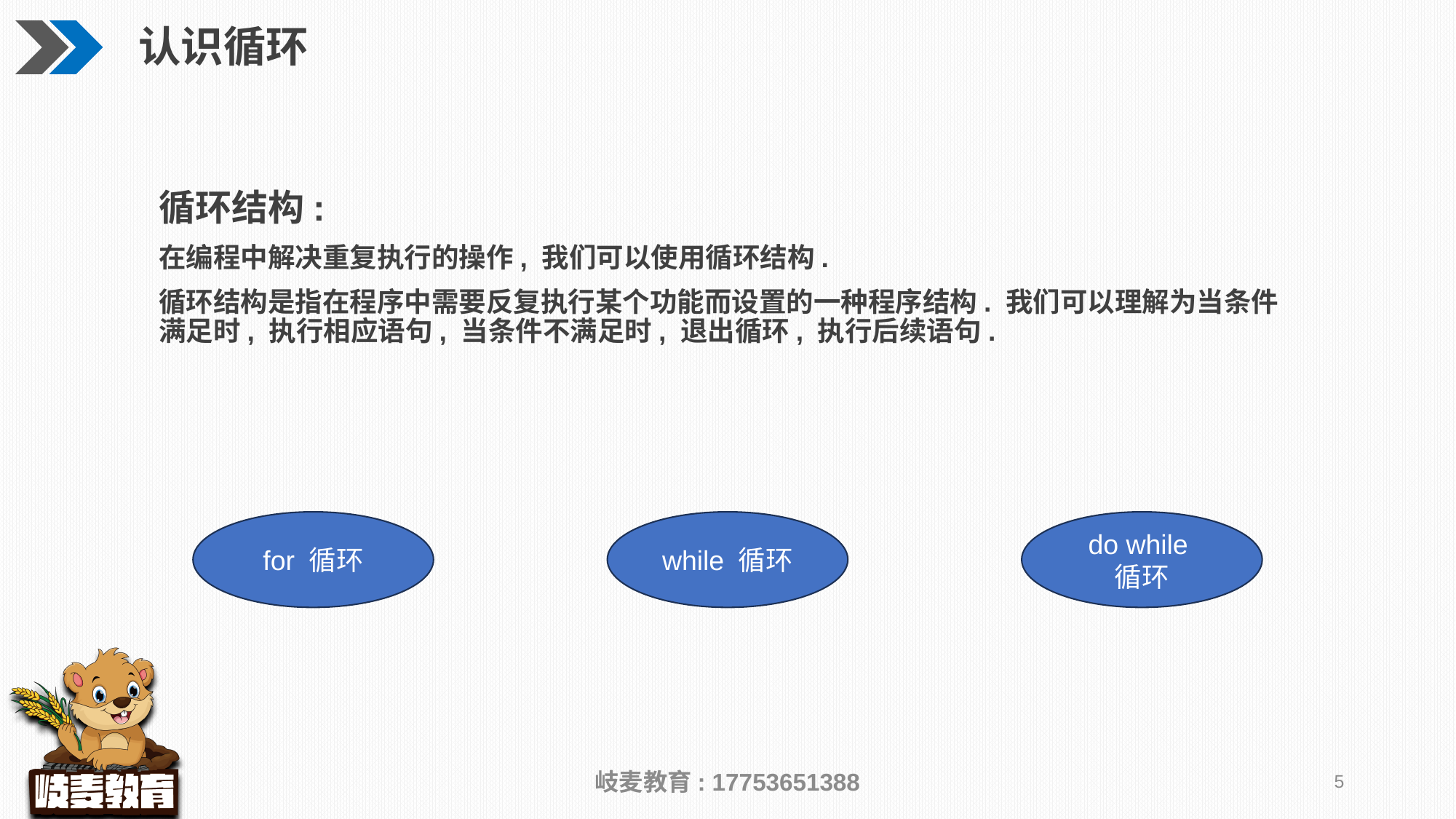

认识循环
循环结构:
在编程中解决重复执行的操作, 我们可以使用循环结构.
循环结构是指在程序中需要反复执行某个功能而设置的一种程序结构. 我们可以理解为当条件满足时, 执行相应语句, 当条件不满足时, 退出循环, 执行后续语句.

for 循环
while 循环
do while
循环
岐麦教育: 17753651388
5